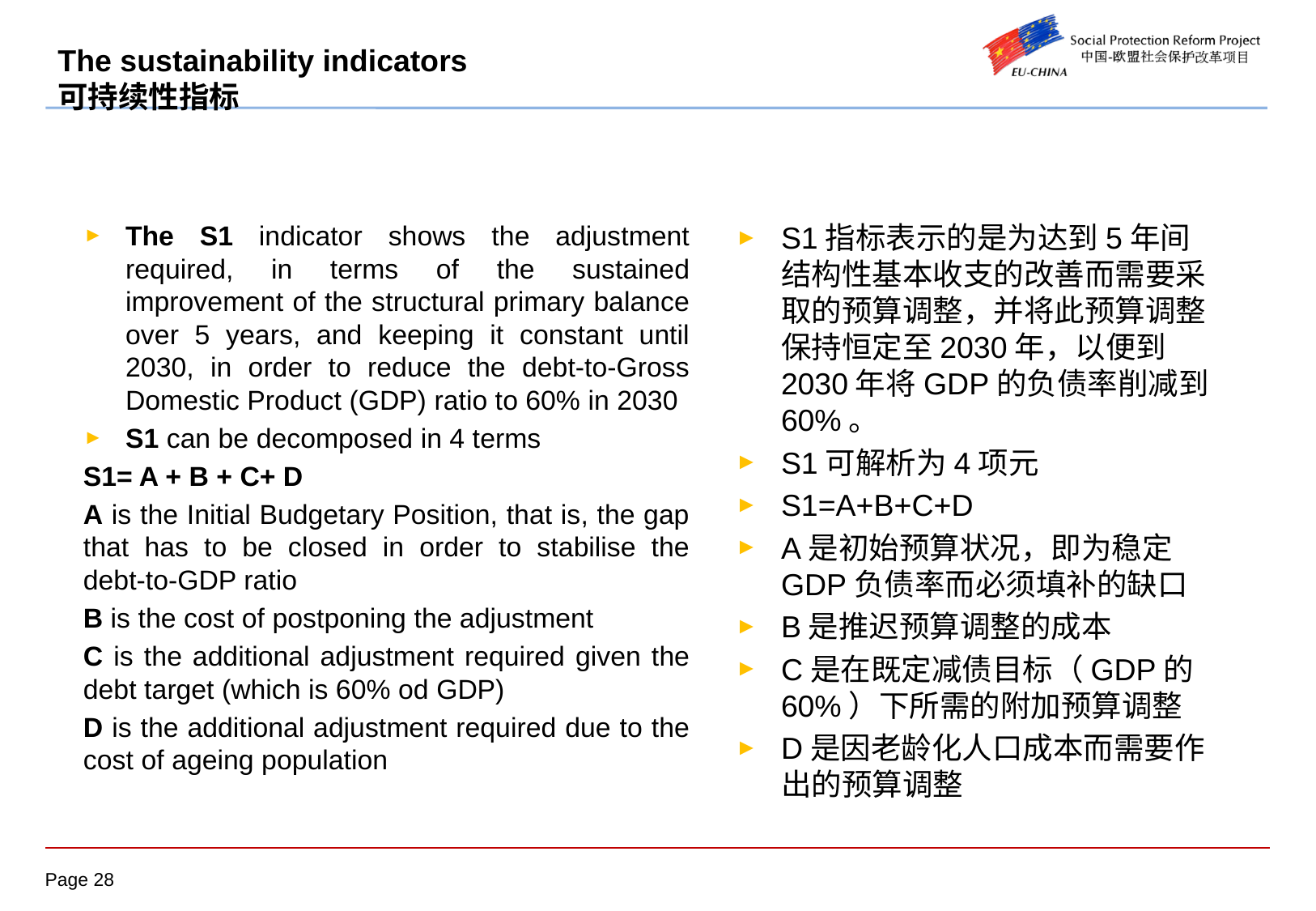

# The sustainability indicators 可持续性指标
The S1 indicator shows the adjustment required, in terms of the sustained improvement of the structural primary balance over 5 years, and keeping it constant until 2030, in order to reduce the debt-to-Gross Domestic Product (GDP) ratio to 60% in 2030
S1 can be decomposed in 4 terms
S1= A + B + C+ D
A is the Initial Budgetary Position, that is, the gap that has to be closed in order to stabilise the debt-to-GDP ratio
B is the cost of postponing the adjustment
C is the additional adjustment required given the debt target (which is 60% od GDP)
D is the additional adjustment required due to the cost of ageing population
S1指标表示的是为达到5年间结构性基本收支的改善而需要采取的预算调整，并将此预算调整保持恒定至2030年，以便到2030年将GDP的负债率削减到60%。
S1可解析为4项元
S1=A+B+C+D
A是初始预算状况，即为稳定GDP负债率而必须填补的缺口
B是推迟预算调整的成本
C是在既定减债目标（GDP的60%）下所需的附加预算调整
D是因老龄化人口成本而需要作出的预算调整